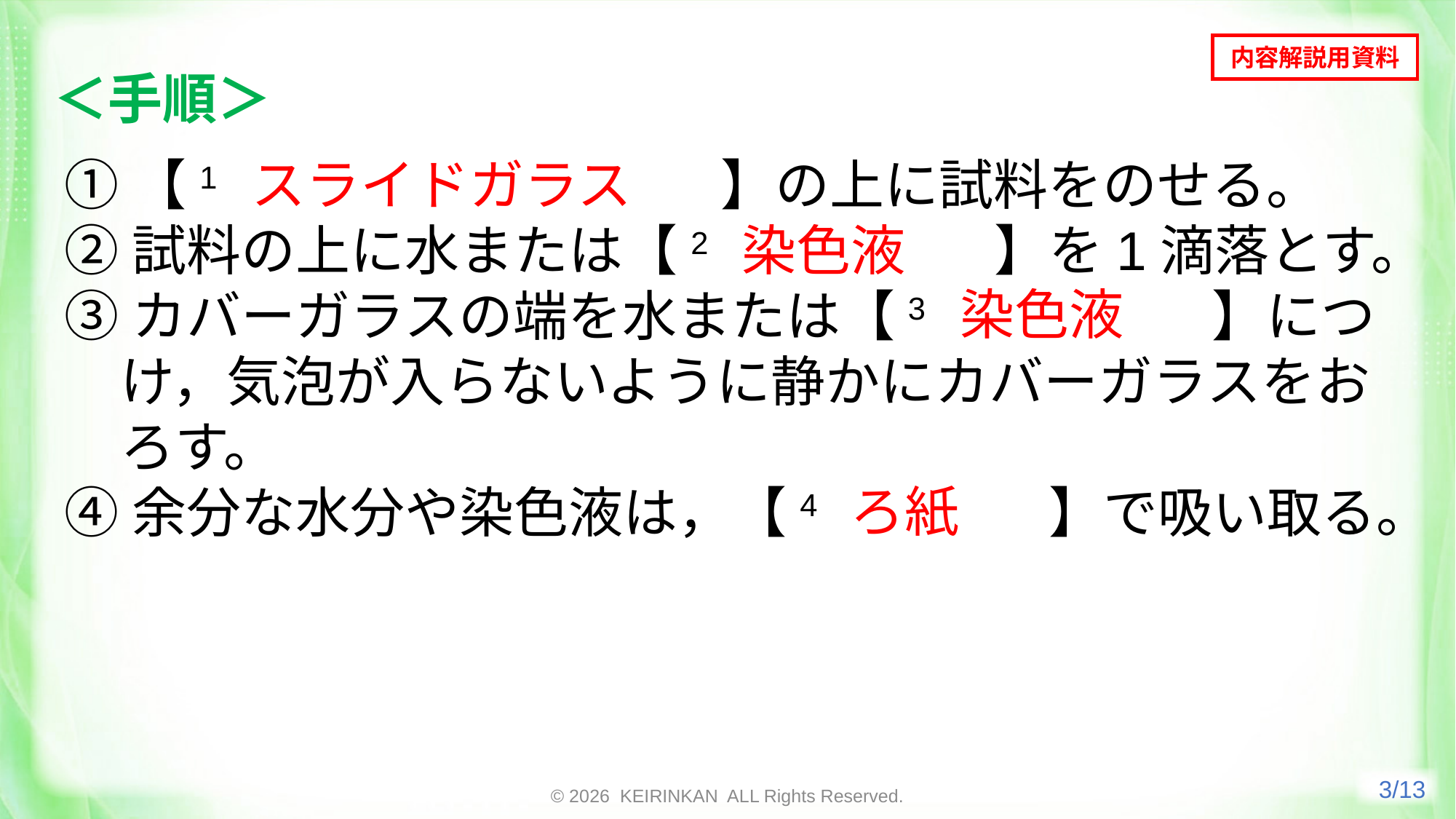

内容解説用資料
＜手順＞
①【1　スライドガラス　】の上に試料をのせる。
②試料の上に水または【2　染色液　】を1滴落とす。
③カバーガラスの端を水または【3　染色液　】につけ，気泡が入らないように静かにカバーガラスをおろす。
④余分な水分や染色液は，【4　ろ紙　】で吸い取る。
スライドガラス
染色液
染色液
ろ紙
3/13
© 2026  KEIRINKAN  ALL Rights Reserved.